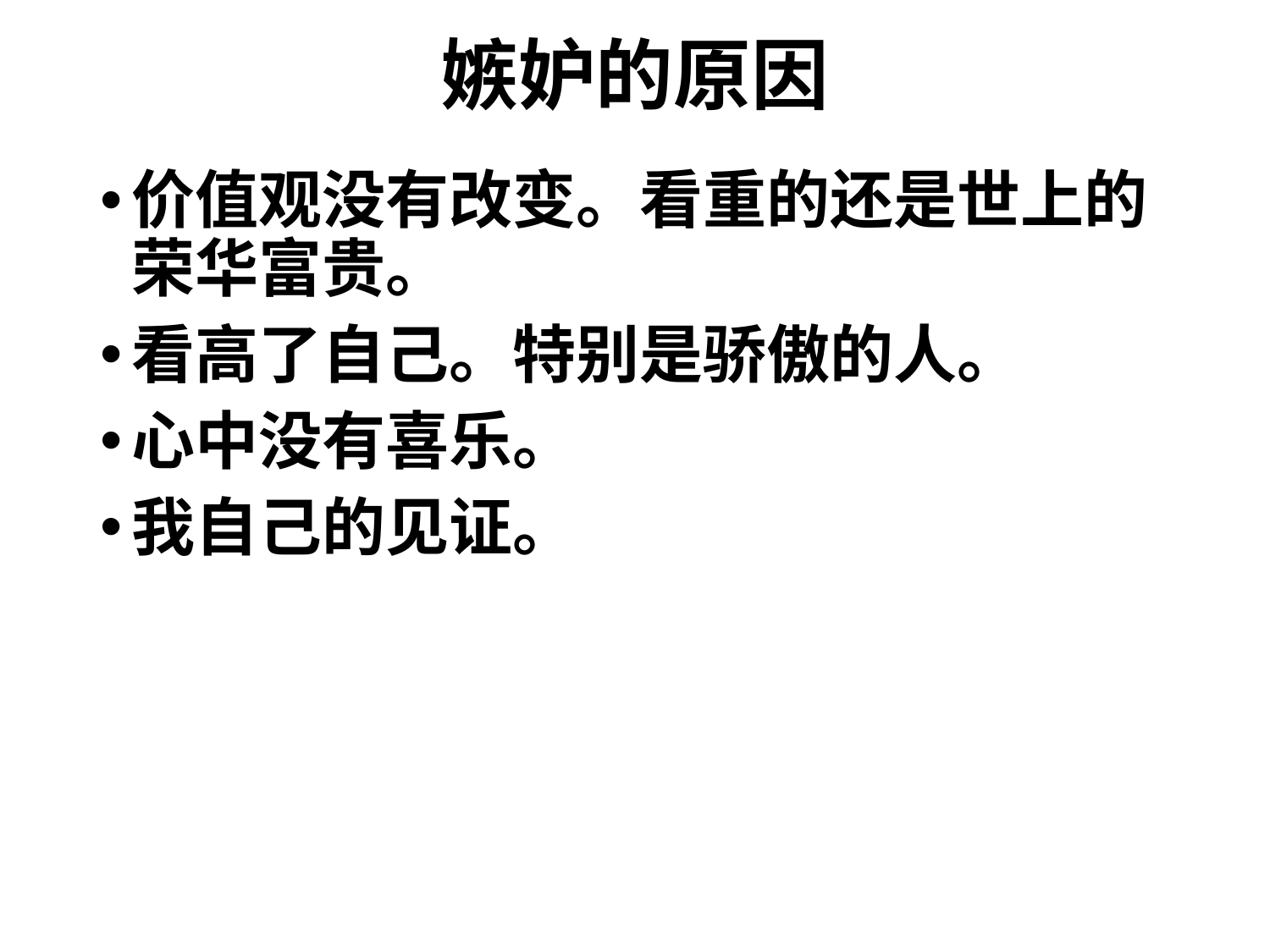

# 嫉妒的原因
价值观没有改变。看重的还是世上的荣华富贵。
看高了自己。特别是骄傲的人。
心中没有喜乐。
我自己的见证。